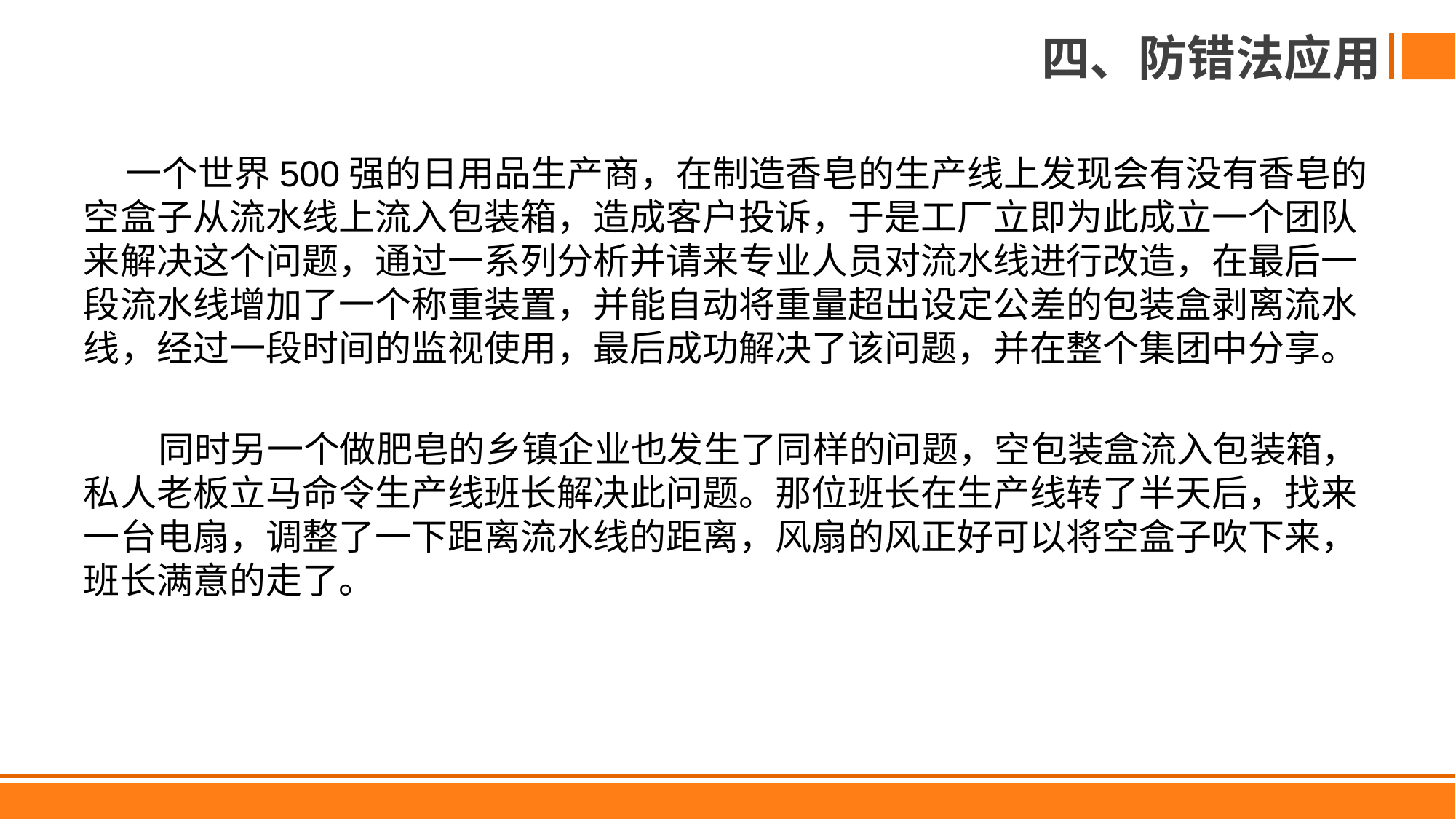

四、防错法应用
    一个世界500强的日用品生产商，在制造香皂的生产线上发现会有没有香皂的空盒子从流水线上流入包装箱，造成客户投诉，于是工厂立即为此成立一个团队来解决这个问题，通过一系列分析并请来专业人员对流水线进行改造，在最后一段流水线增加了一个称重装置，并能自动将重量超出设定公差的包装盒剥离流水线，经过一段时间的监视使用，最后成功解决了该问题，并在整个集团中分享。
同时另一个做肥皂的乡镇企业也发生了同样的问题，空包装盒流入包装箱，私人老板立马命令生产线班长解决此问题。那位班长在生产线转了半天后，找来一台电扇，调整了一下距离流水线的距离，风扇的风正好可以将空盒子吹下来，班长满意的走了。